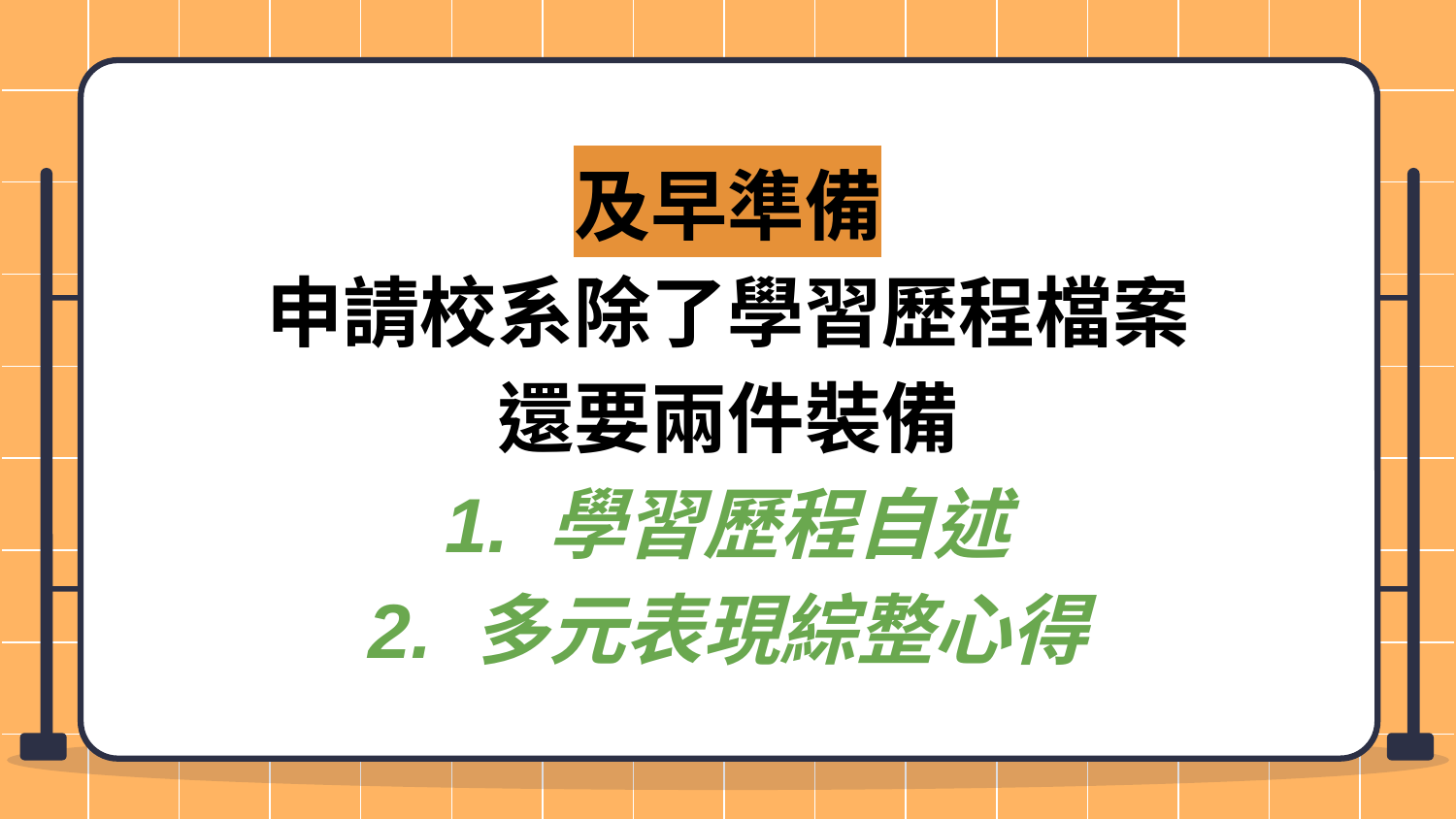

及早準備
申請校系除了學習歷程檔案
還要兩件裝備
1. 學習歷程自述
2. 多元表現綜整心得